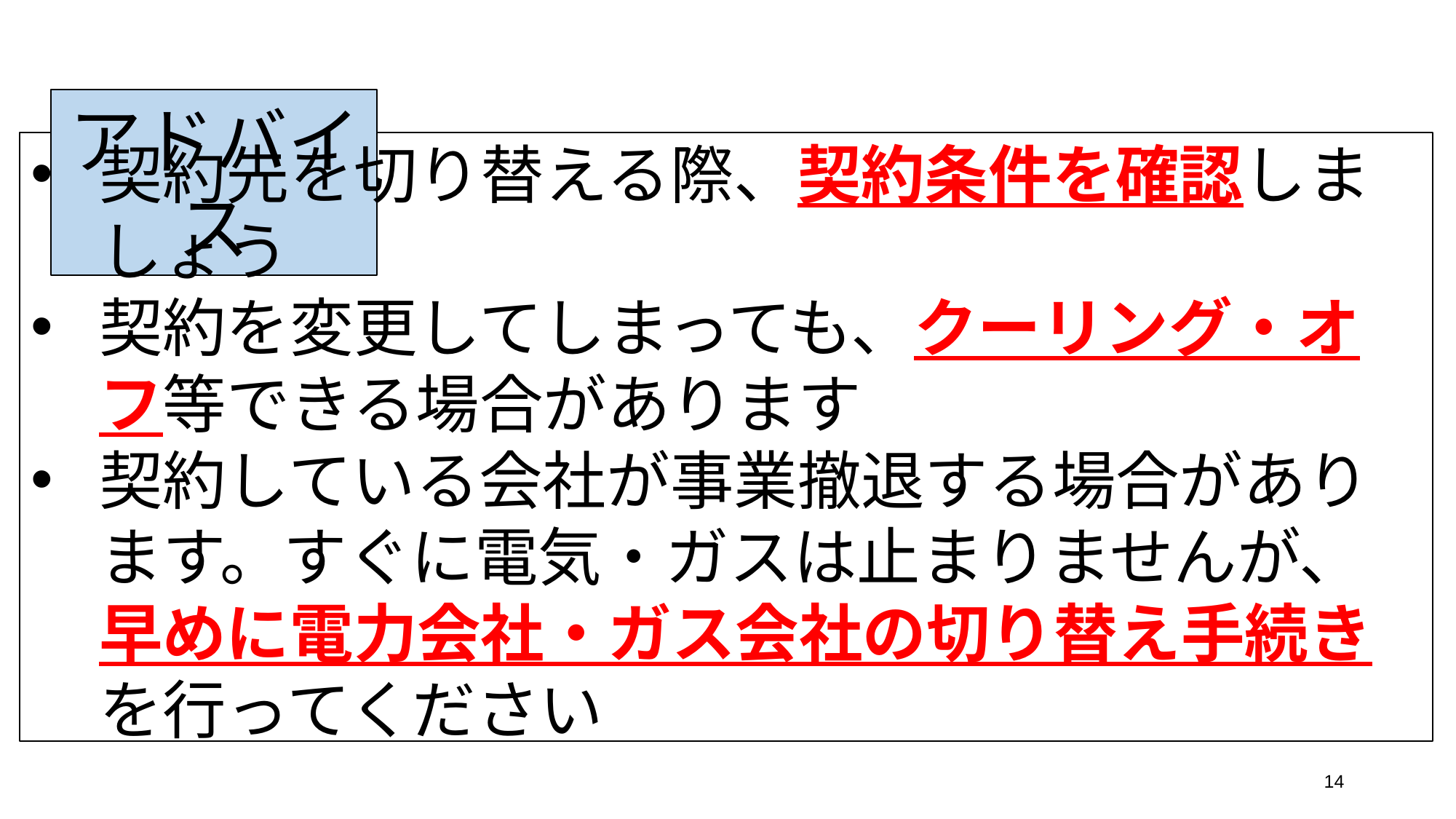

アドバイス

契約先を切り替える際、契約条件を確認しましょう
契約を変更してしまっても、クーリング・オフ等できる場合があります
契約している会社が事業撤退する場合があります。すぐに電気・ガスは止まりませんが、早めに電力会社・ガス会社の切り替え手続きを行ってください
14